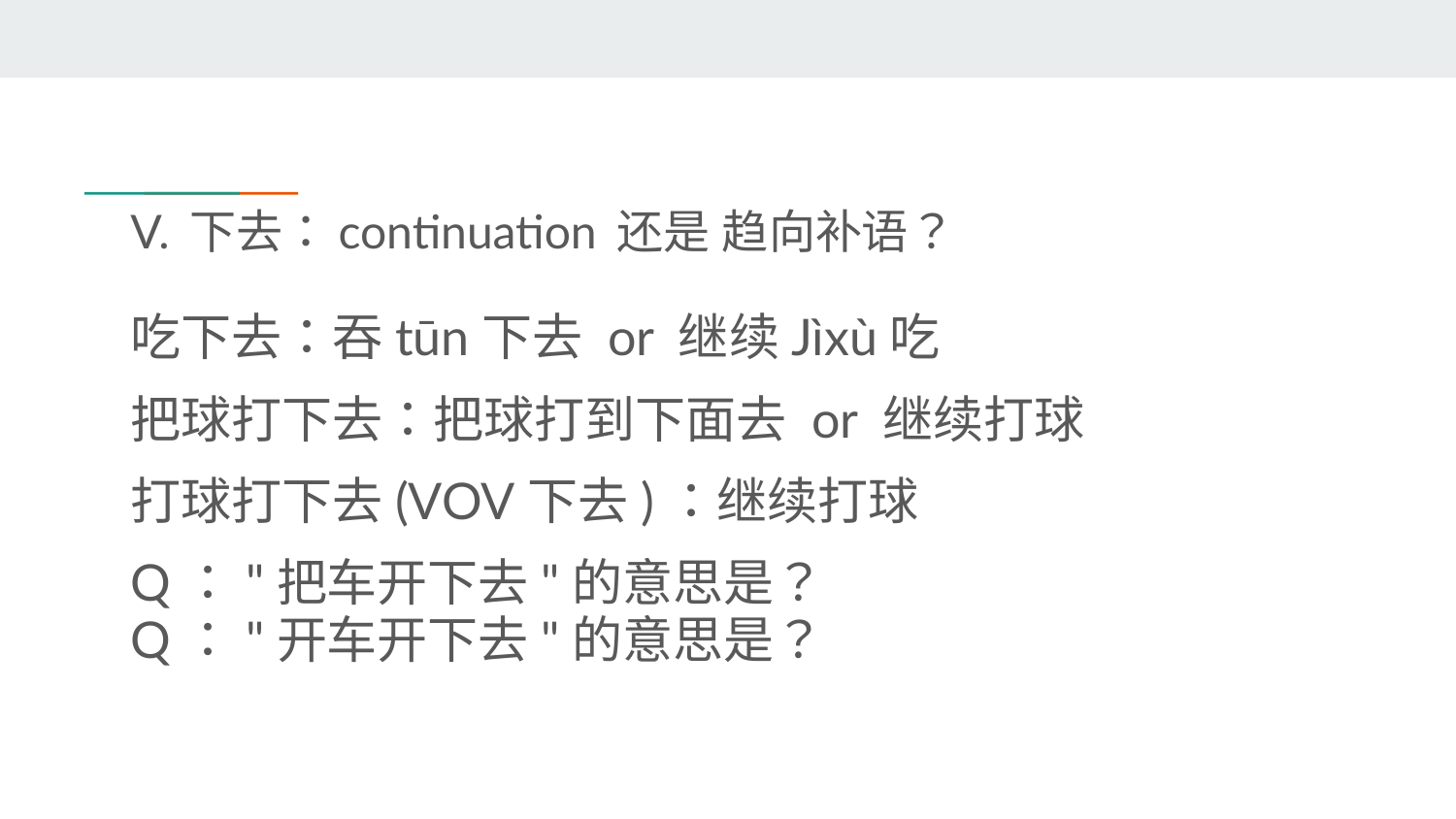

# V. 下去：continuation 还是 趋向补语？

吃下去：吞tūn下去 or 继续Jìxù吃
把球打下去：把球打到下面去 or 继续打球
打球打下去(VOV下去)：继续打球
Q："把车开下去"的意思是？
Q："开车开下去"的意思是？